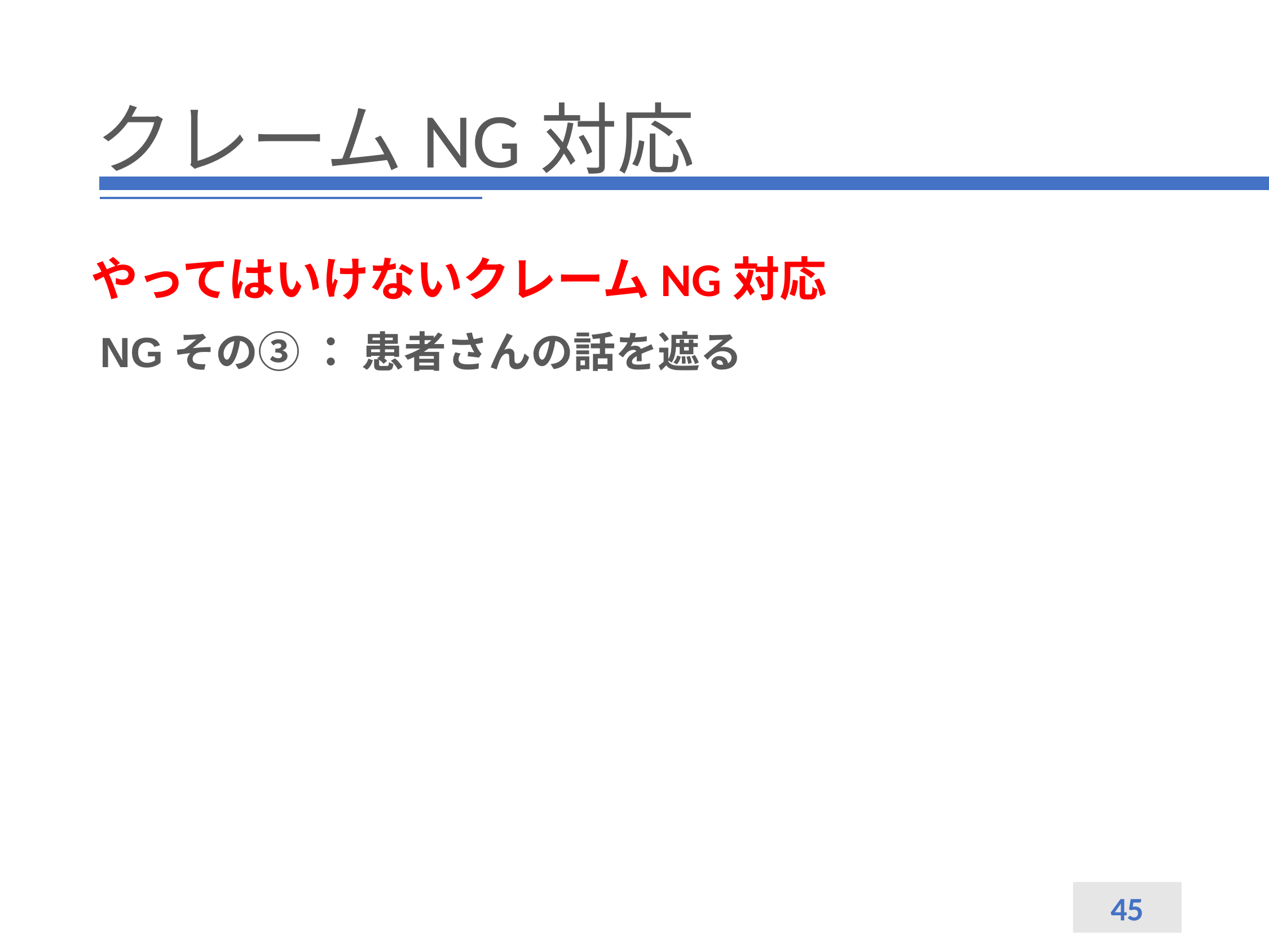

# クレームNG対応
やってはいけないクレームNG対応
NGその③ ： 患者さんの話を遮る
45